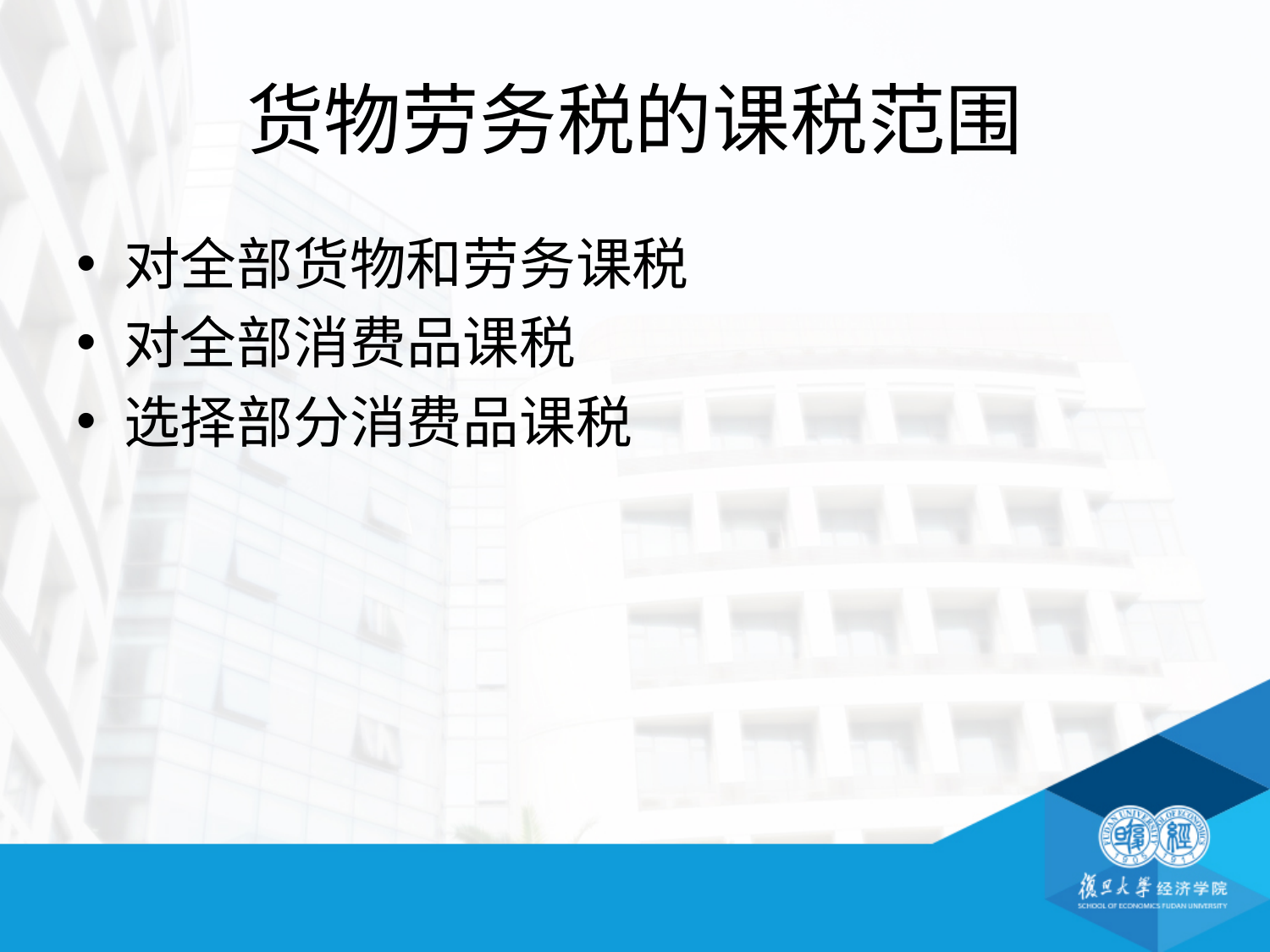

# 货物劳务税的课税范围
对全部货物和劳务课税
对全部消费品课税
选择部分消费品课税